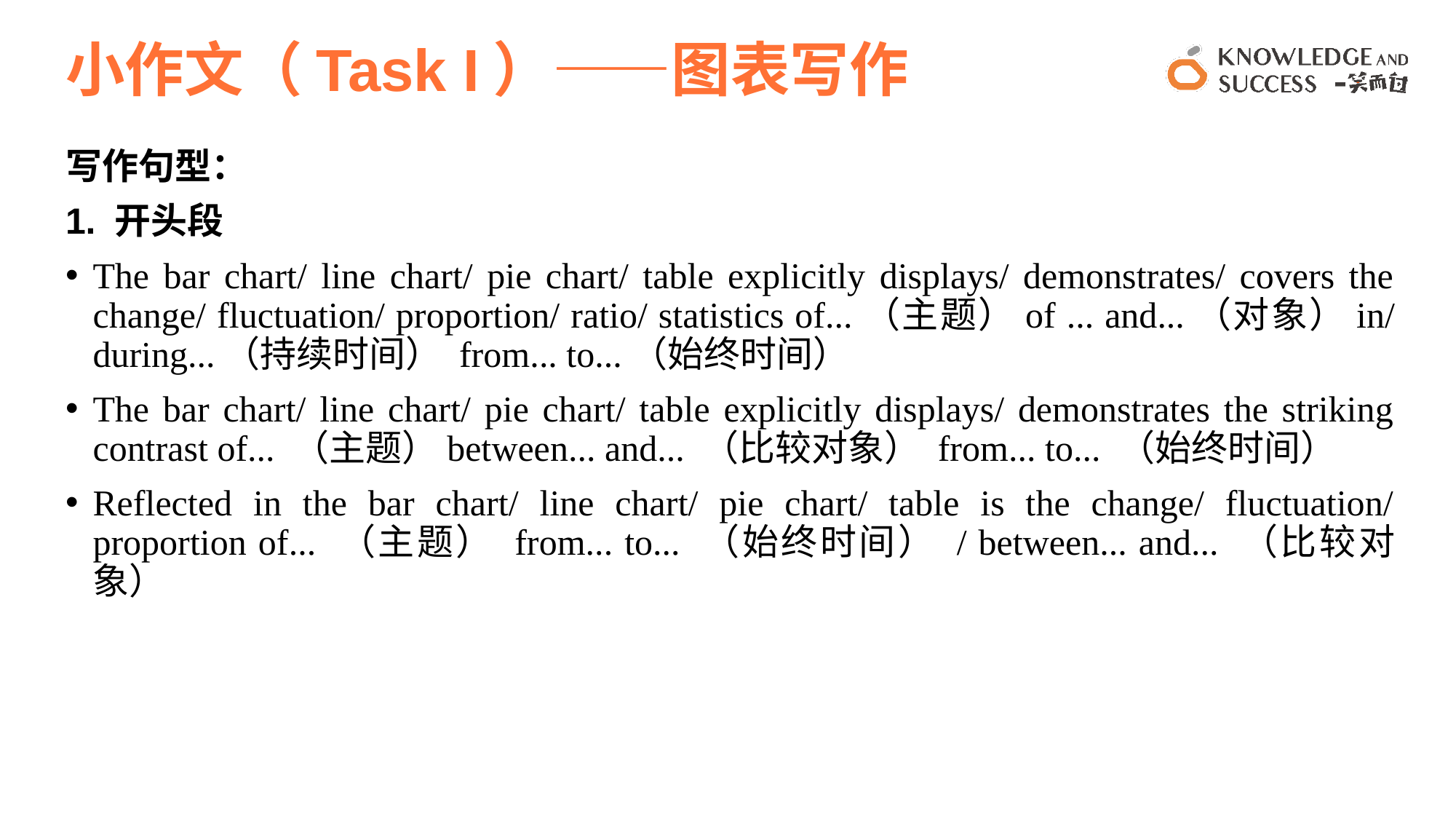

# 小作文（Task I）——图表写作
写作句型：
1. 开头段
The bar chart/ line chart/ pie chart/ table explicitly displays/ demonstrates/ covers the change/ fluctuation/ proportion/ ratio/ statistics of...（主题）of ... and...（对象）in/ during...（持续时间） from... to...（始终时间）
The bar chart/ line chart/ pie chart/ table explicitly displays/ demonstrates the striking contrast of... （主题）between... and... （比较对象） from... to... （始终时间）
Reflected in the bar chart/ line chart/ pie chart/ table is the change/ fluctuation/ proportion of... （主题） from... to... （始终时间） / between... and... （比较对象）

13